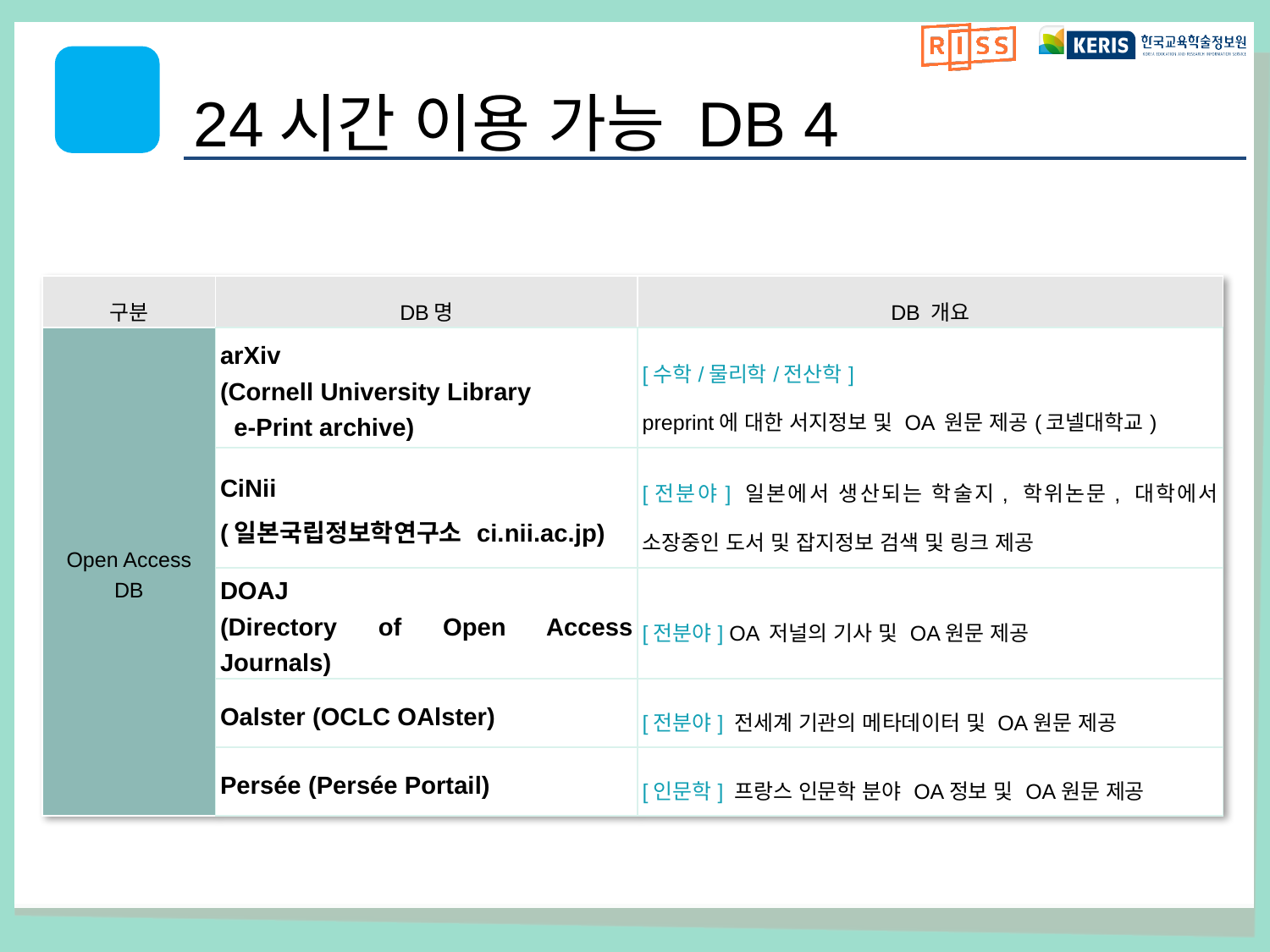

# 24시간 이용 가능 DB 4
| 구분 | DB명 | DB 개요 |
| --- | --- | --- |
| Open Access DB | arXiv (Cornell University Library e-Print archive) | [수학/물리학/전산학] preprint에 대한 서지정보 및 OA 원문 제공(코넬대학교) |
|  | CiNii (일본국립정보학연구소 ci.nii.ac.jp) | [전분야] 일본에서 생산되는 학술지, 학위논문, 대학에서 소장중인 도서 및 잡지정보 검색 및 링크 제공 |
|  | DOAJ (Directory of Open Access Journals) | [전분야] OA 저널의 기사 및 OA원문 제공 |
|  | Oalster (OCLC OAlster) | [전분야] 전세계 기관의 메타데이터 및 OA원문 제공 |
|  | Persée (Persée Portail) | [인문학] 프랑스 인문학 분야 OA정보 및 OA원문 제공 |